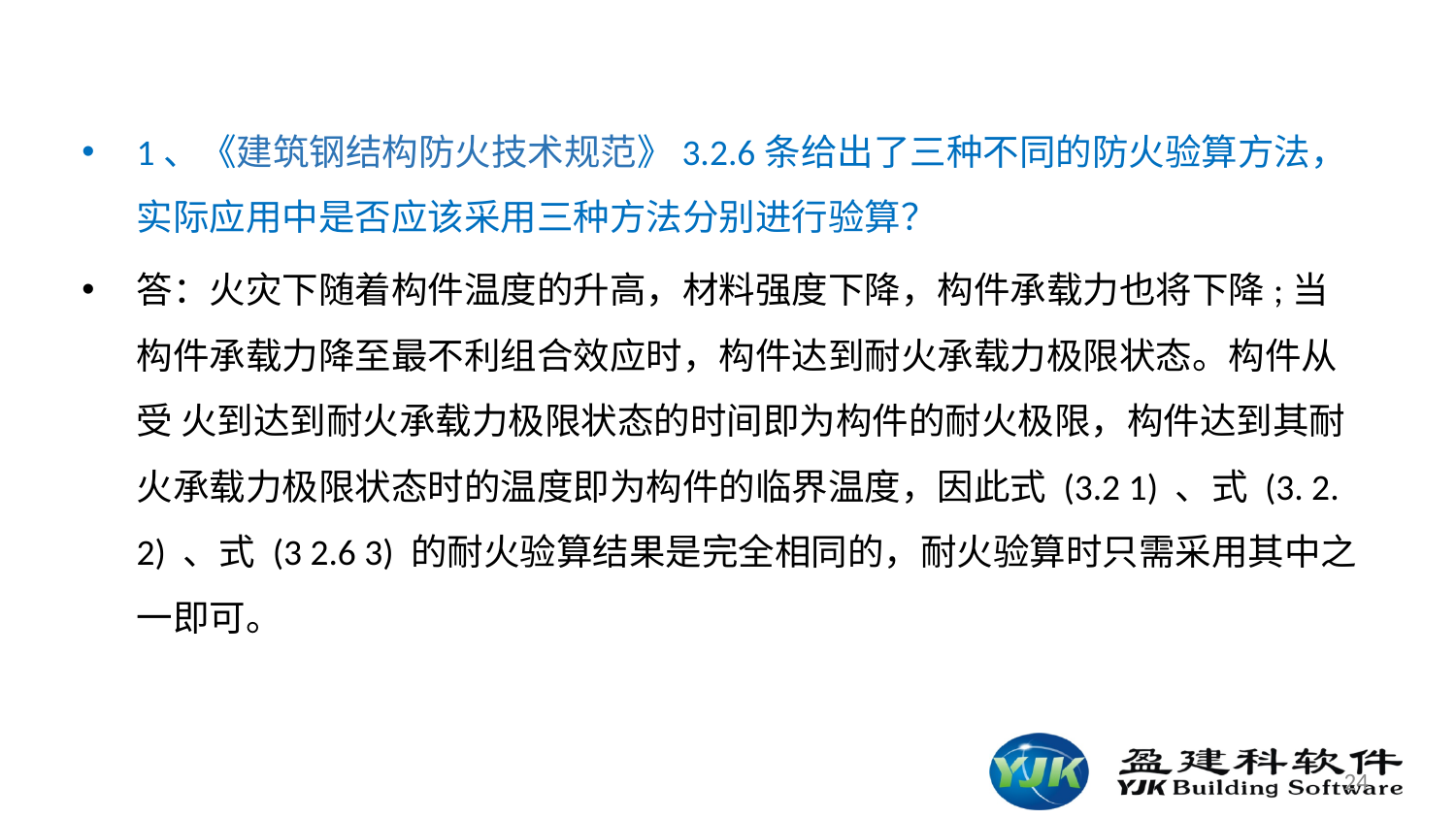

1、《建筑钢结构防火技术规范》3.2.6条给出了三种不同的防火验算方法，实际应用中是否应该采用三种方法分别进行验算？
答：火灾下随着构件温度的升高，材料强度下降，构件承载力也将下降;当构件承载力降至最不利组合效应时，构件达到耐火承载力极限状态。构件从受 火到达到耐火承载力极限状态的时间即为构件的耐火极限，构件达到其耐火承载力极限状态时的温度即为构件的临界温度，因此式 (3.2 1) 、式 (3. 2. 2) 、式 (3 2.6 3) 的耐火验算结果是完全相同的，耐火验算时只需采用其中之一即可。
24